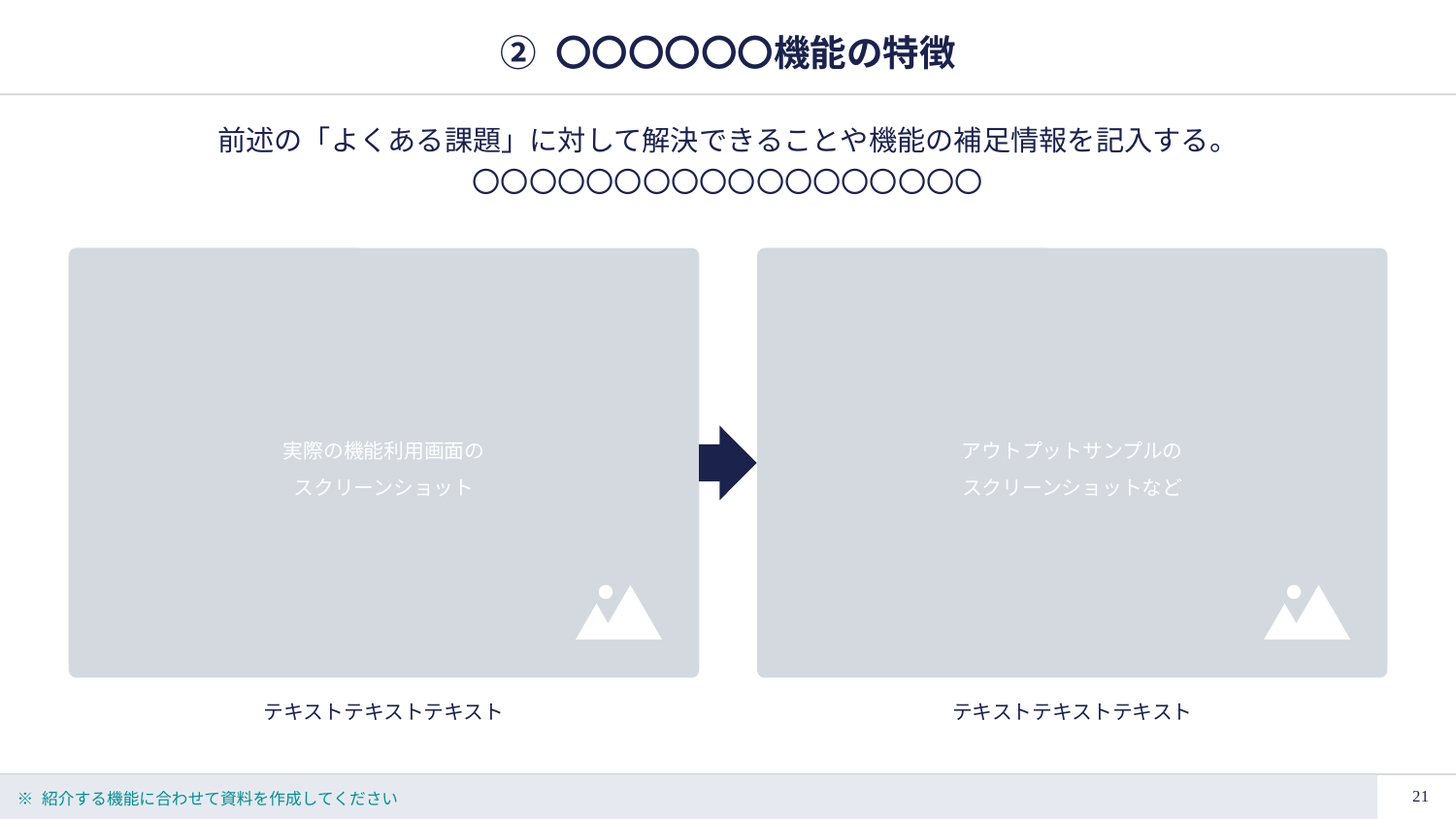

# ② 〇〇〇〇〇〇機能の特徴
前述の「よくある課題」に対して解決できることや機能の補足情報を記入する。
〇〇〇〇〇〇〇〇〇〇〇〇〇〇〇〇〇〇
実際の機能利用画面の
スクリーンショット
アウトプットサンプルの
スクリーンショットなど

テキストテキストテキスト
テキストテキストテキスト
※ 紹介する機能に合わせて資料を作成してください
21